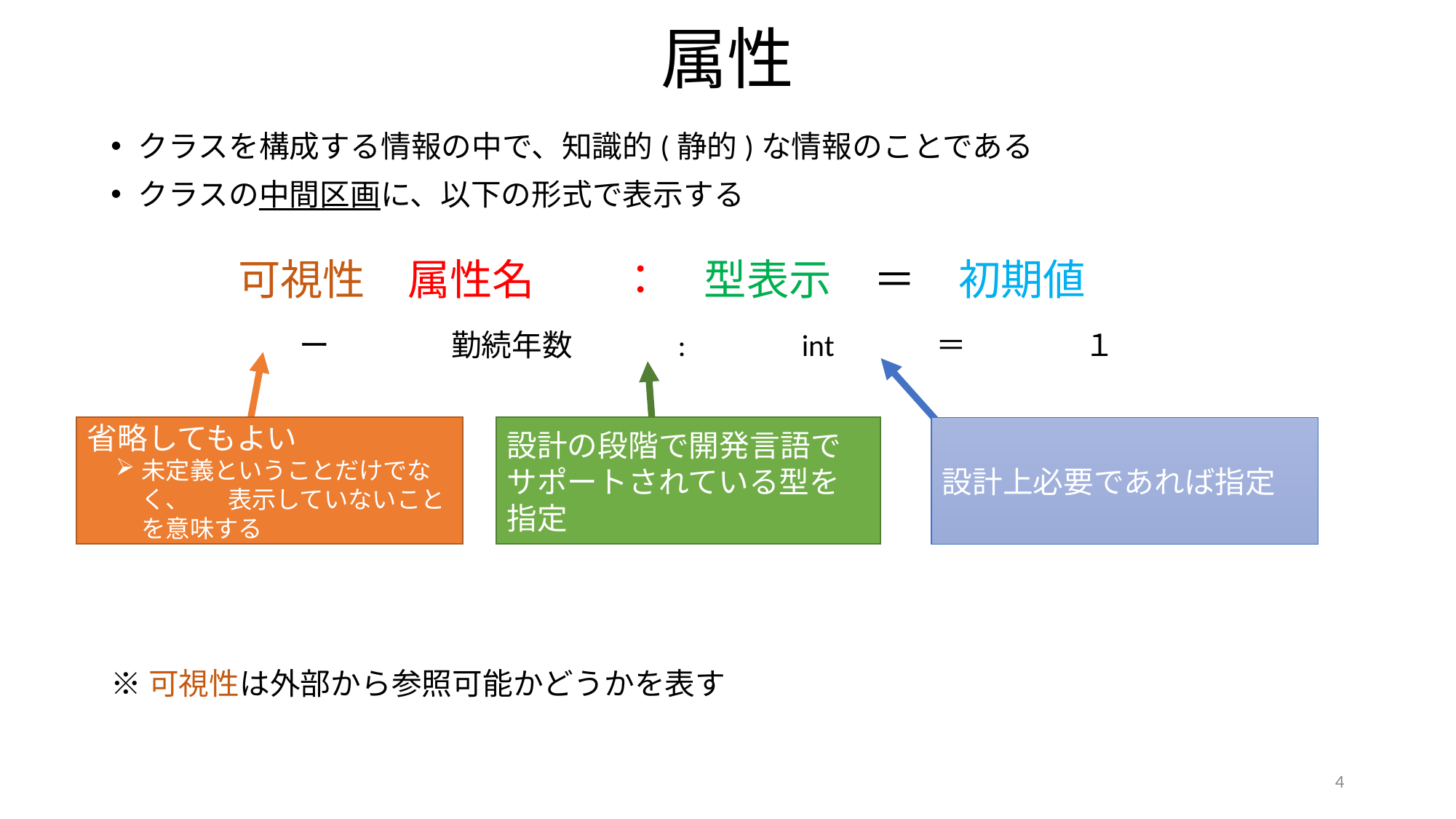

# 属性
クラスを構成する情報の中で、知識的(静的)な情報のことである
クラスの中間区画に、以下の形式で表示する

　　　可視性　属性名　　：　型表示　＝　初期値
　　　　  ー　　　　勤続年数　　　 :　　      int　　     ＝　　　    １

※可視性は外部から参照可能かどうかを表す

省略してもよい
未定義ということだけでなく、       表示していないことを意味する
設計の段階で開発言語で サポートされている型を指定
設計上必要であれば指定
4